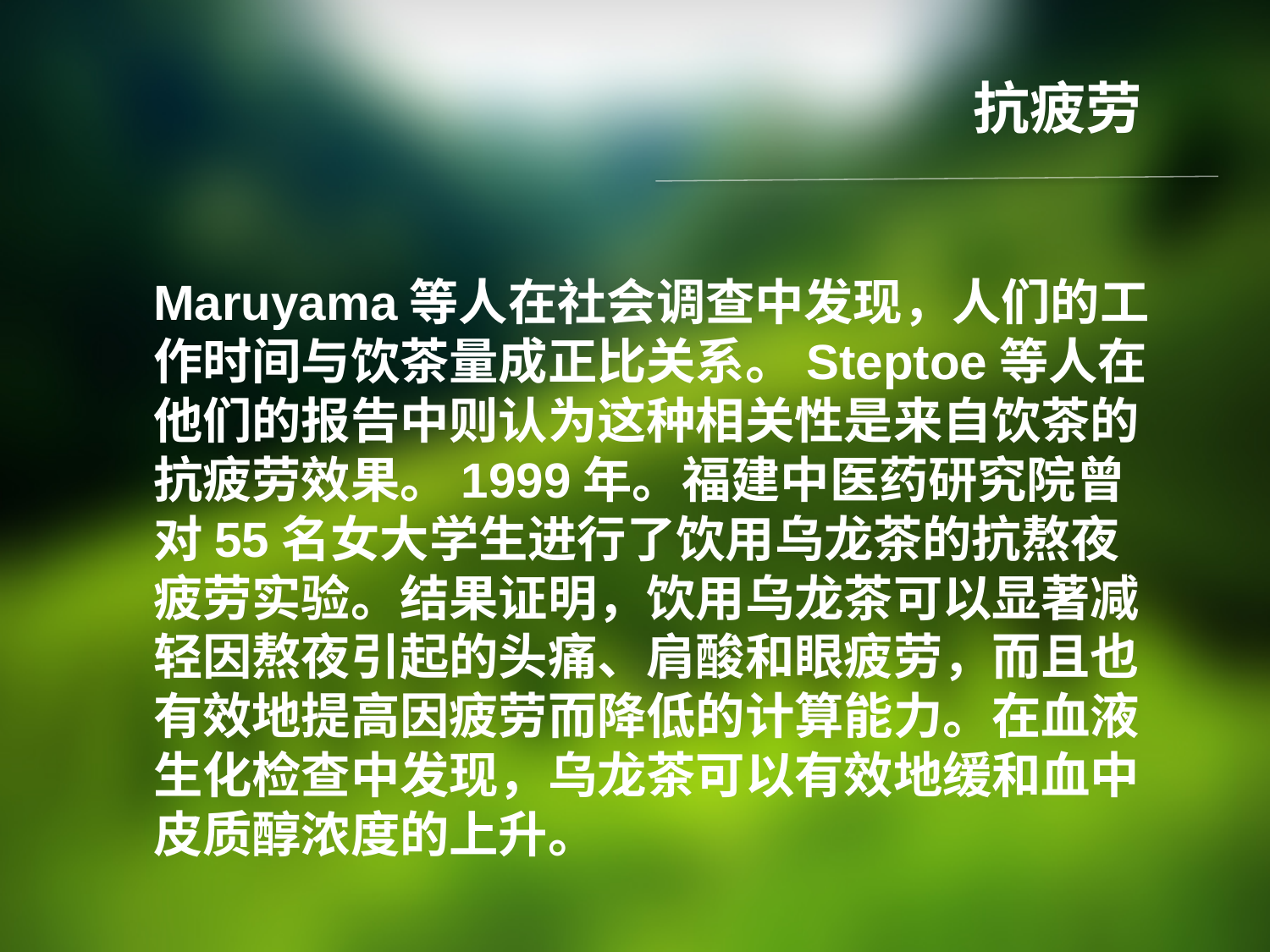

抗疲劳
Maruyama等人在社会调查中发现，人们的工作时间与饮茶量成正比关系。Steptoe等人在他们的报告中则认为这种相关性是来自饮茶的抗疲劳效果。1999年。福建中医药研究院曾对55名女大学生进行了饮用乌龙茶的抗熬夜疲劳实验。结果证明，饮用乌龙茶可以显著减轻因熬夜引起的头痛、肩酸和眼疲劳，而且也有效地提高因疲劳而降低的计算能力。在血液生化检查中发现，乌龙茶可以有效地缓和血中皮质醇浓度的上升。